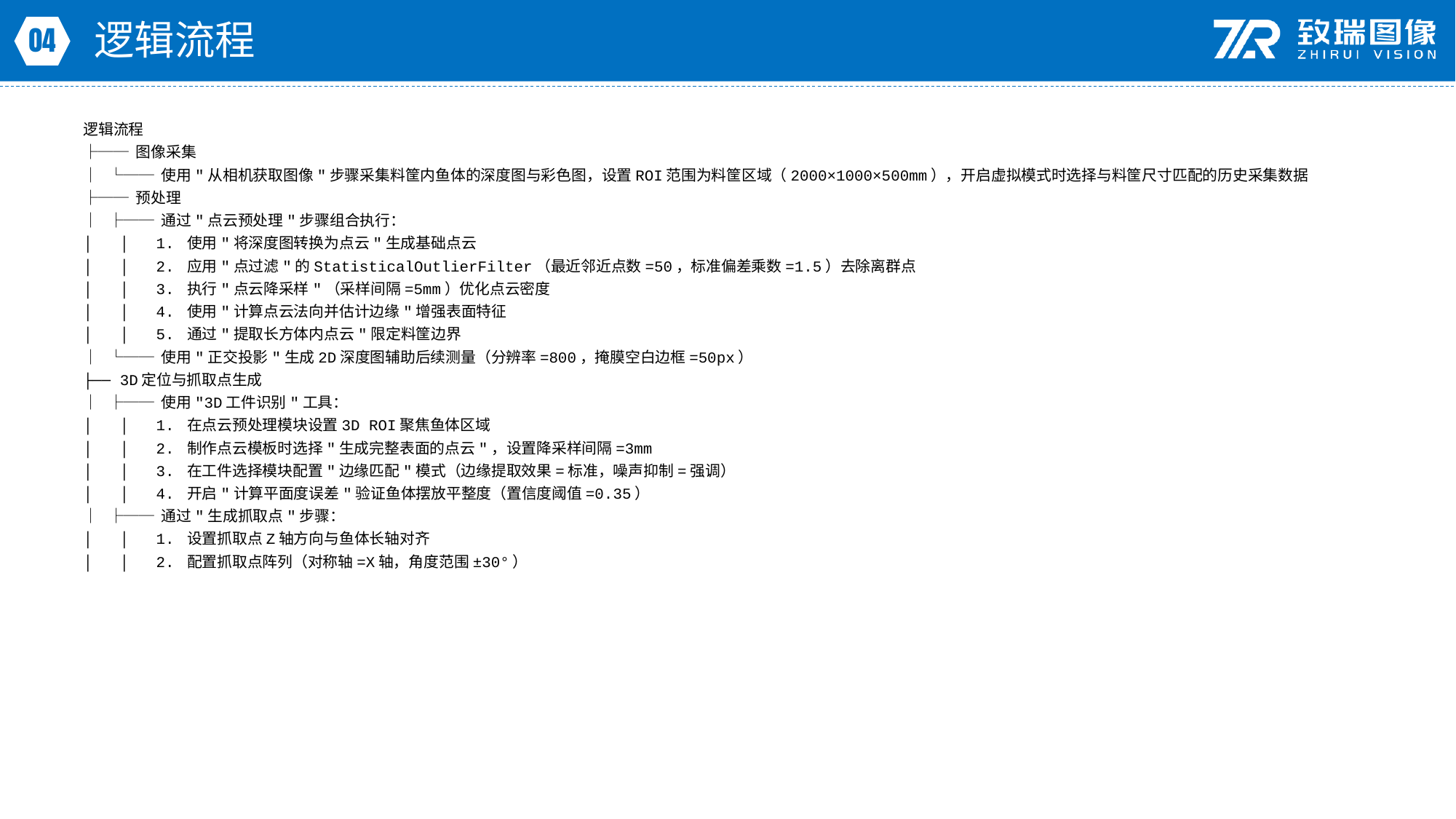

逻辑流程
04

逻辑流程
├── 图像采集
│   └── 使用"从相机获取图像"步骤采集料筐内鱼体的深度图与彩色图，设置ROI范围为料筐区域（2000×1000×500mm），开启虚拟模式时选择与料筐尺寸匹配的历史采集数据
├── 预处理
│   ├── 通过"点云预处理"步骤组合执行：
│   │   1. 使用"将深度图转换为点云"生成基础点云
│   │   2. 应用"点过滤"的StatisticalOutlierFilter（最近邻近点数=50，标准偏差乘数=1.5）去除离群点
│   │   3. 执行"点云降采样"（采样间隔=5mm）优化点云密度
│   │   4. 使用"计算点云法向并估计边缘"增强表面特征
│   │   5. 通过"提取长方体内点云"限定料筐边界
│   └── 使用"正交投影"生成2D深度图辅助后续测量（分辨率=800，掩膜空白边框=50px）
├── 3D定位与抓取点生成
│   ├── 使用"3D工件识别"工具：
│   │   1. 在点云预处理模块设置3D ROI聚焦鱼体区域
│   │   2. 制作点云模板时选择"生成完整表面的点云"，设置降采样间隔=3mm
│   │   3. 在工件选择模块配置"边缘匹配"模式（边缘提取效果=标准，噪声抑制=强调）
│   │   4. 开启"计算平面度误差"验证鱼体摆放平整度（置信度阈值=0.35）
│   ├── 通过"生成抓取点"步骤：
│   │   1. 设置抓取点Z轴方向与鱼体长轴对齐
│   │   2. 配置抓取点阵列（对称轴=X轴，角度范围±30°）